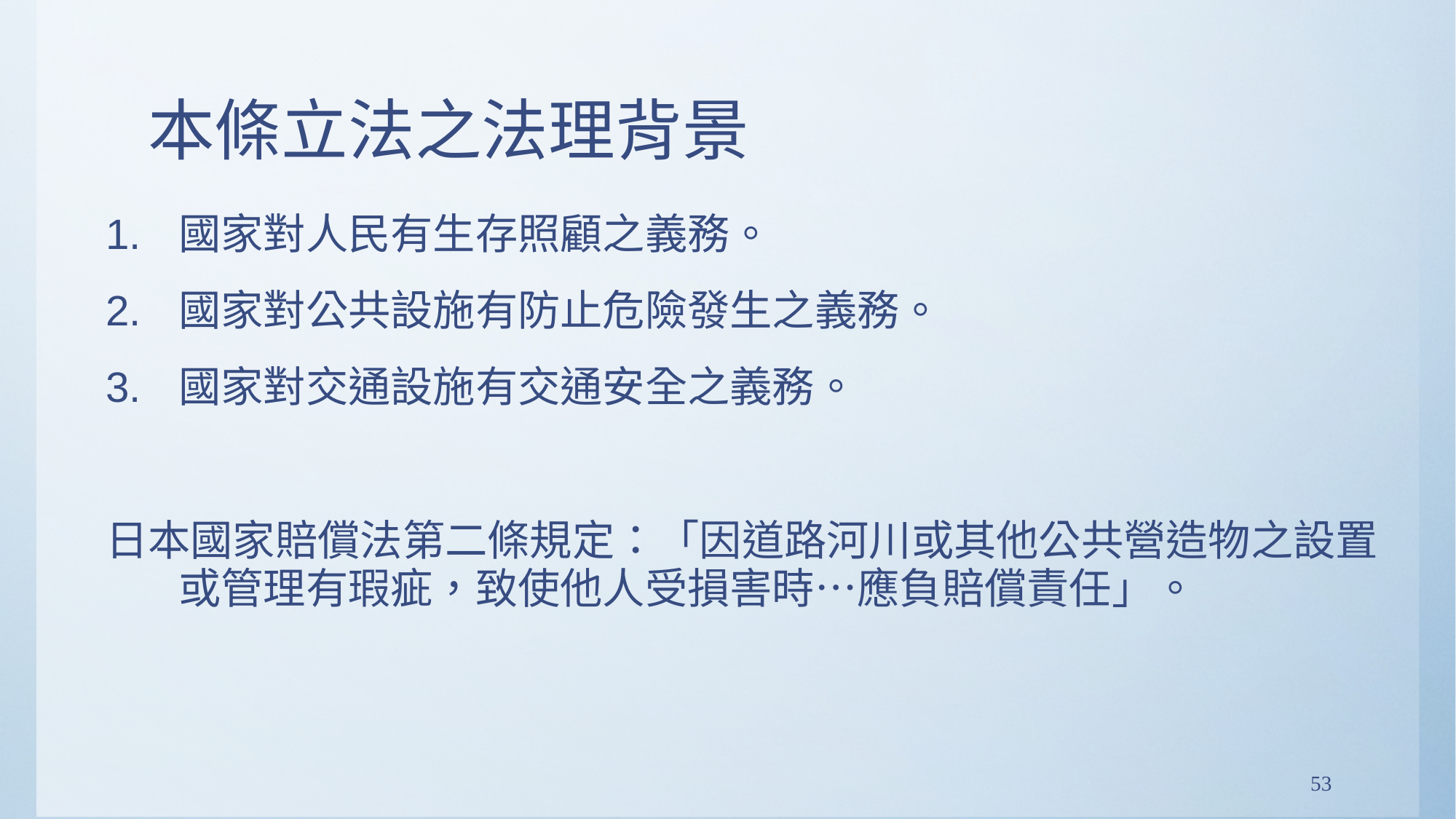

# 本條立法之法理背景
國家對人民有生存照顧之義務。
國家對公共設施有防止危險發生之義務。
國家對交通設施有交通安全之義務。

日本國家賠償法第二條規定：「因道路河川或其他公共營造物之設置或管理有瑕疵，致使他人受損害時…應負賠償責任」。
53